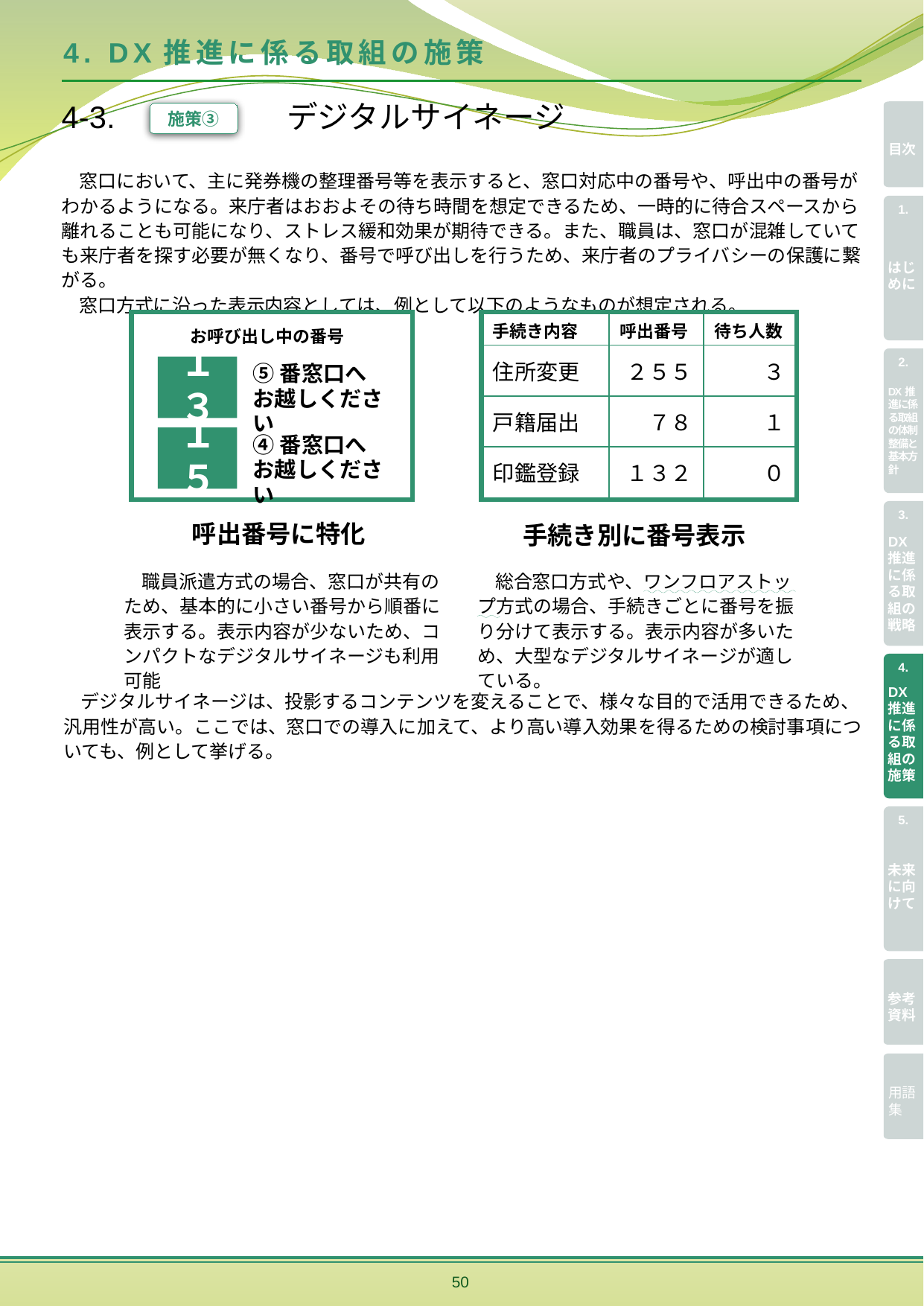

# 4. DX推進に係る取組の施策
4-3. 　　　　　デジタルサイネージ
施策③
窓口において、主に発券機の整理番号等を表示すると、窓口対応中の番号や、呼出中の番号がわかるようになる。来庁者はおおよその待ち時間を想定できるため、一時的に待合スペースから離れることも可能になり、ストレス緩和効果が期待できる。また、職員は、窓口が混雑していても来庁者を探す必要が無くなり、番号で呼び出しを行うため、来庁者のプライバシーの保護に繋がる。
窓口方式に沿った表示内容としては、例として以下のようなものが想定される。

お呼び出し中の番号
１３

⑤番窓口へ
お越しください
１５

④番窓口へ
お越しください

| 手続き内容 | 呼出番号 | 待ち人数 |
| --- | --- | --- |
| 住所変更 | ２５５ | ３ |
| 戸籍届出 | ７８ | １ |
| 印鑑登録 | １３２ | ０ |
呼出番号に特化
手続き別に番号表示
総合窓口方式や、ワンフロアストップ方式の場合、手続きごとに番号を振り分けて表示する。表示内容が多いため、大型なデジタルサイネージが適している。
職員派遣方式の場合、窓口が共有のため、基本的に小さい番号から順番に表示する。表示内容が少ないため、コンパクトなデジタルサイネージも利用可能
デジタルサイネージは、投影するコンテンツを変えることで、様々な目的で活用できるため、汎用性が高い。ここでは、窓口での導入に加えて、より高い導入効果を得るための検討事項についても、例として挙げる。
50